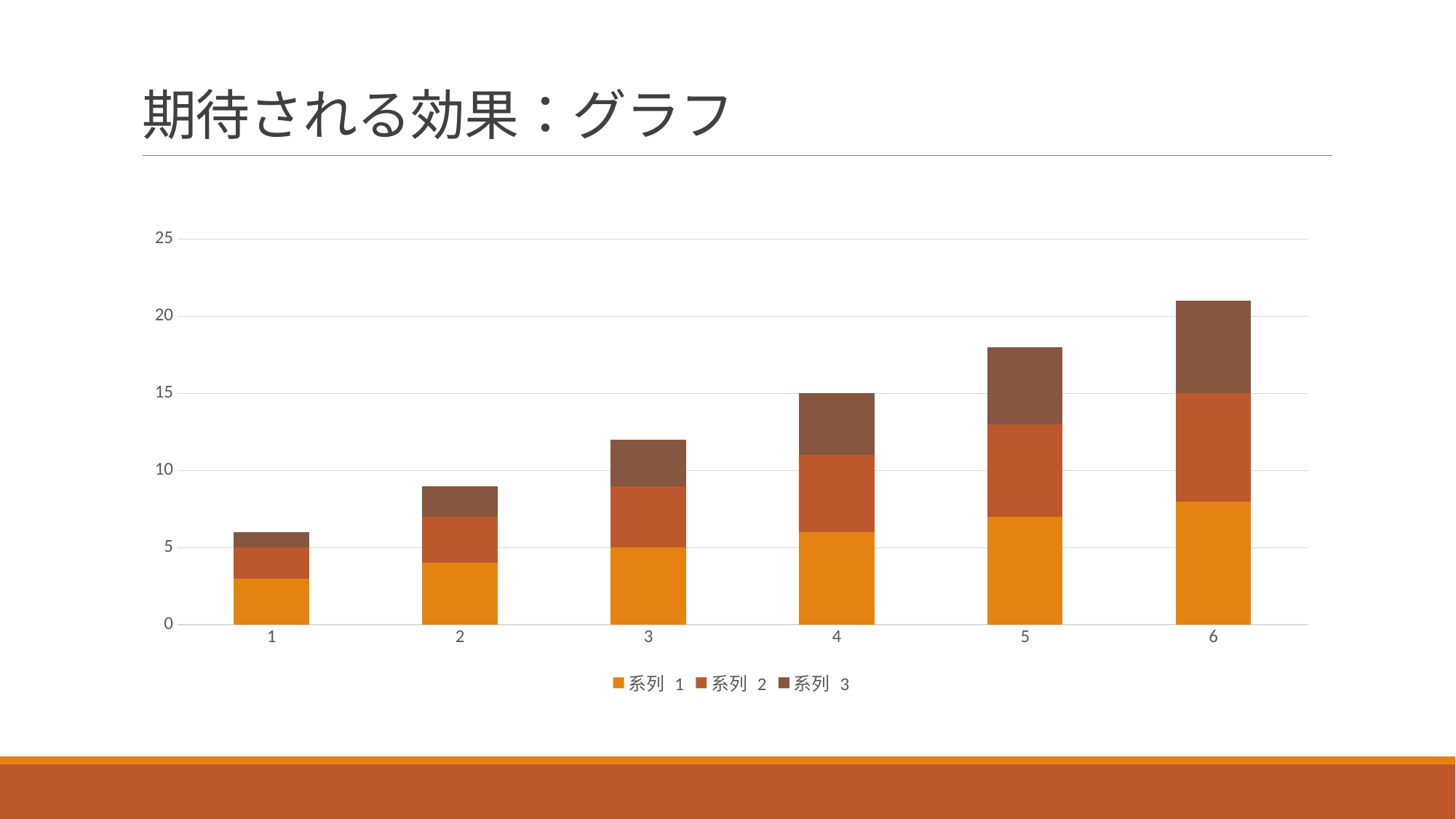

# 期待される効果：グラフ

### Chart

| Category | 系列 1 | 系列 2 | 系列 3 |
|---|---|---|---|
| 1 | 3.0 | 2.0 | 1.0 |
| 2 | 4.0 | 3.0 | 2.0 |
| 3 | 5.0 | 4.0 | 3.0 |
| 4 | 6.0 | 5.0 | 4.0 |
| 5 | 7.0 | 6.0 | 5.0 |
| 6 | 8.0 | 7.0 | 6.0 |